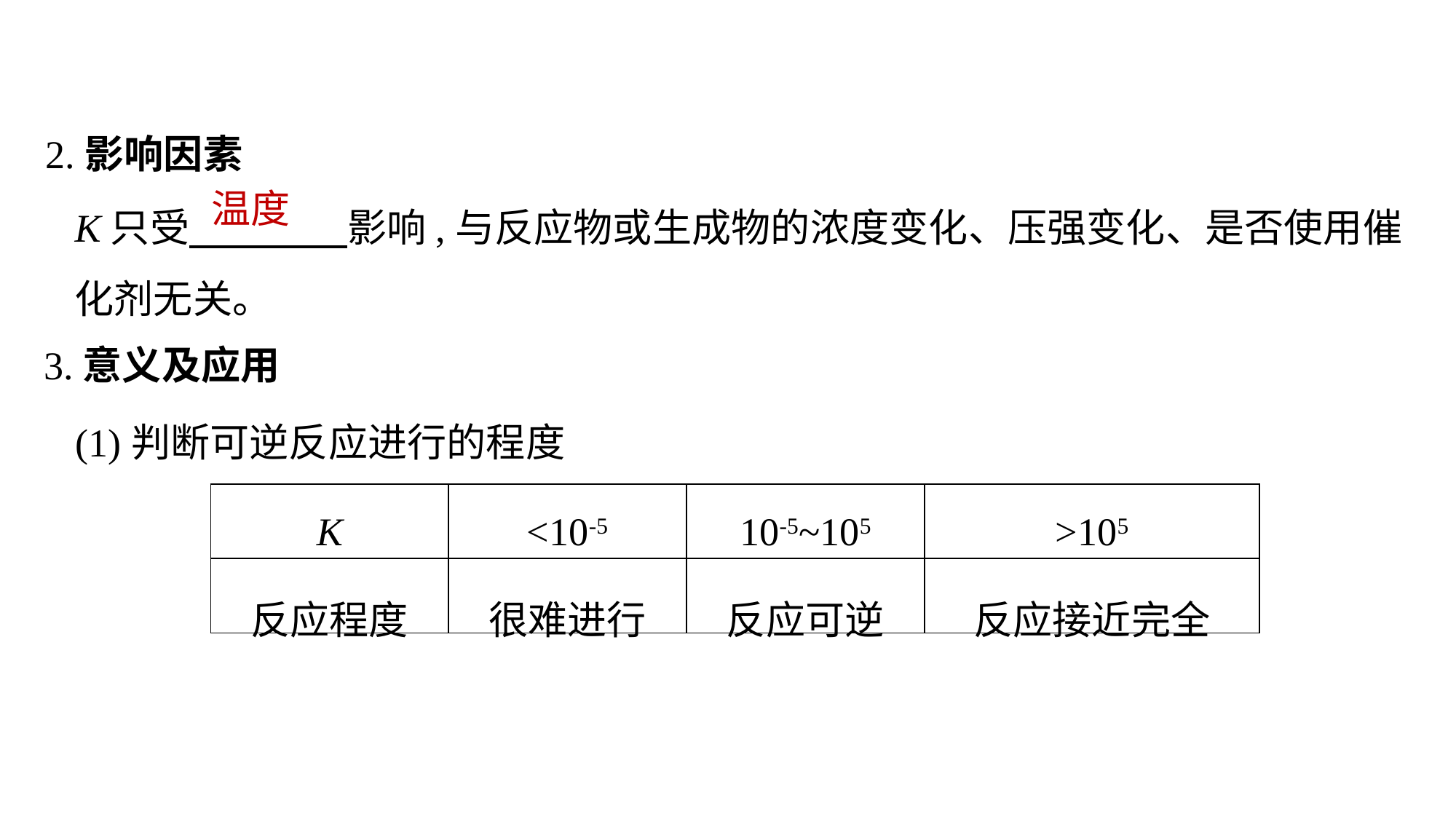

2.影响因素
K只受　　　　影响,与反应物或生成物的浓度变化、压强变化、是否使用催化剂无关。
温度
3.意义及应用
(1)判断可逆反应进行的程度
| K | <10-5 | 10-5~105 | >105 |
| --- | --- | --- | --- |
| 反应程度 | 很难进行 | 反应可逆 | 反应接近完全 |